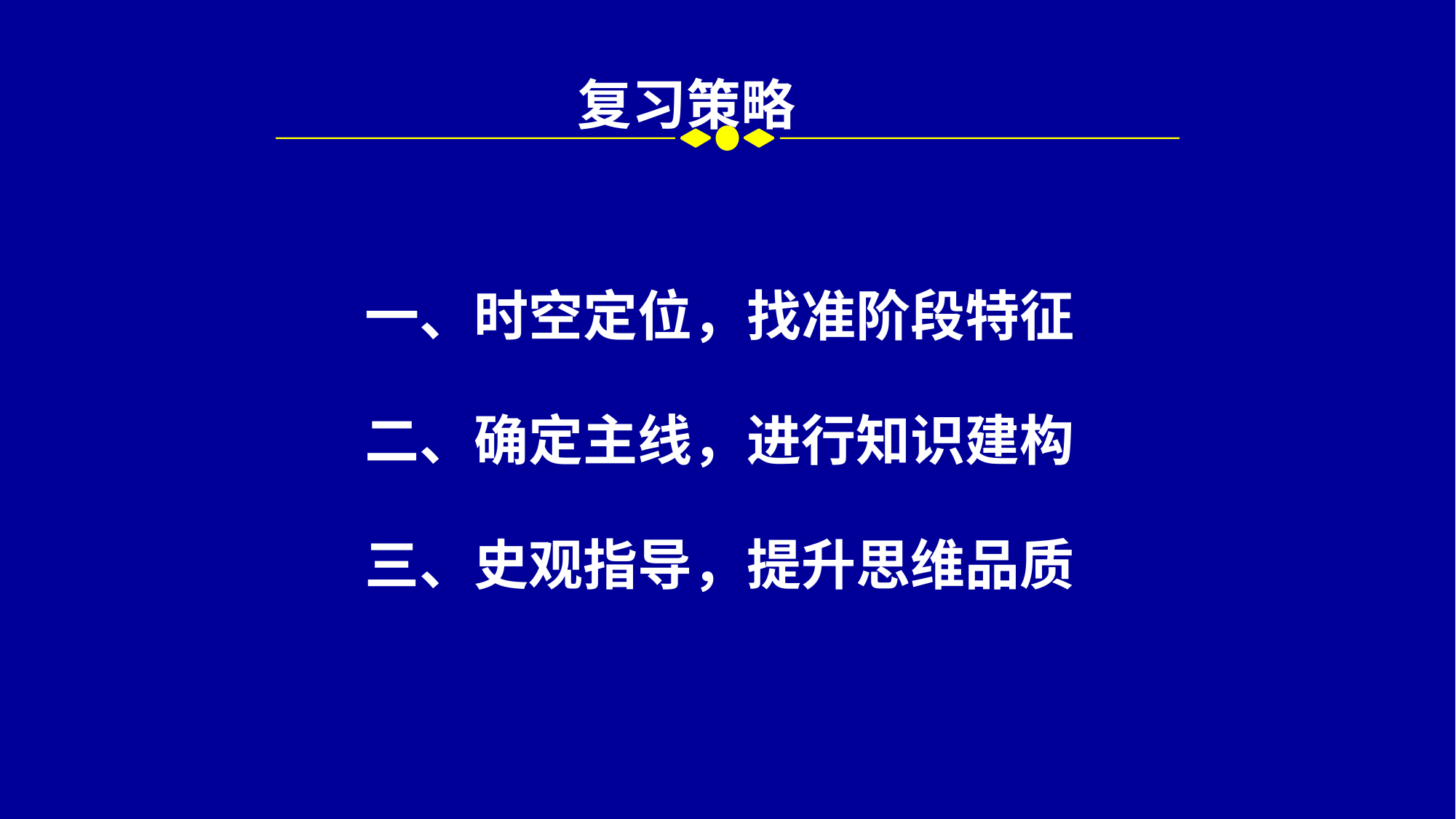

复习策略

一、时空定位，找准阶段特征
二、确定主线，进行知识建构
三、史观指导，提升思维品质